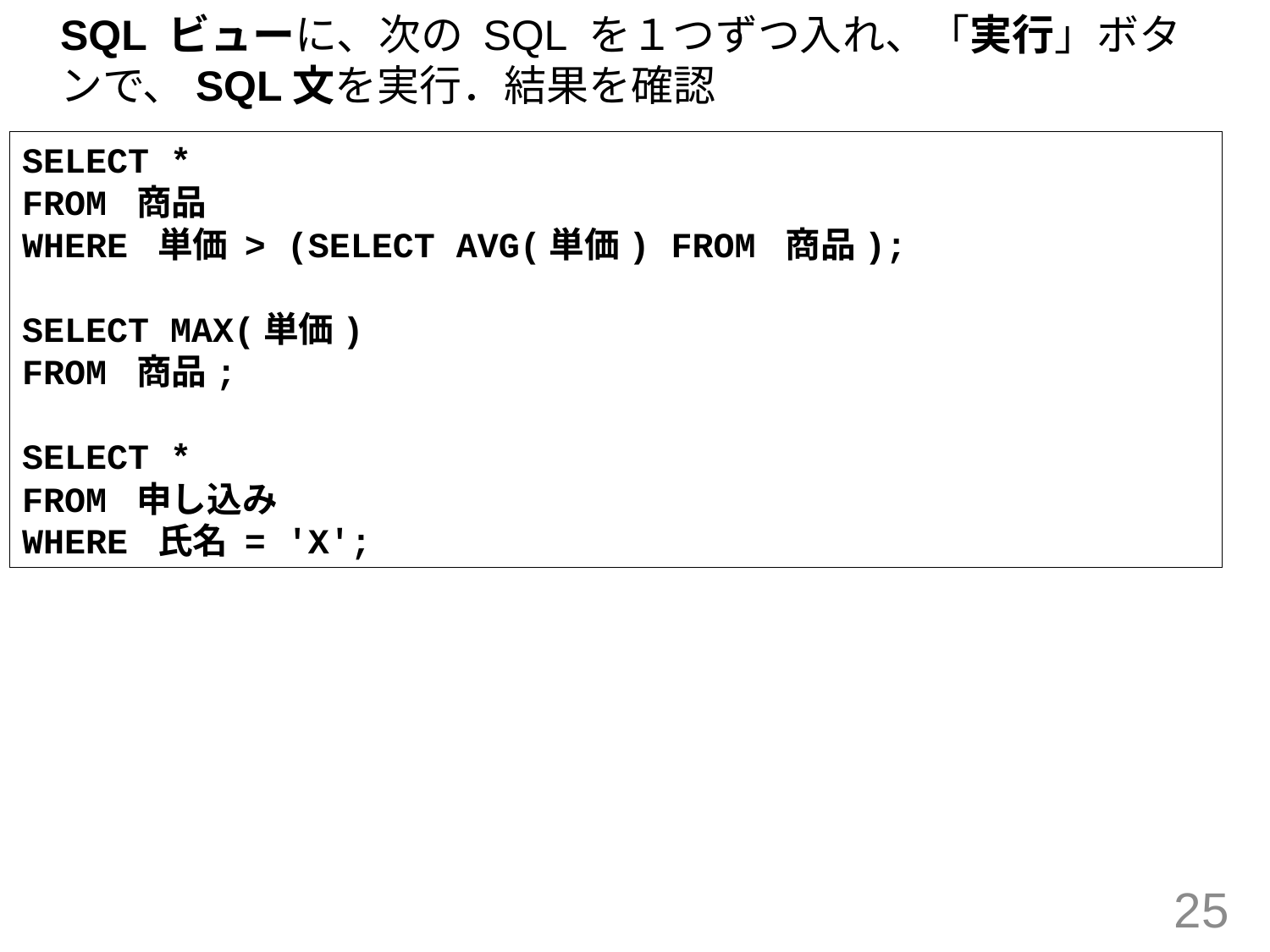

SQL ビューに、次の SQL を１つずつ入れ、「実行」ボタンで、SQL文を実行．結果を確認

SELECT *
FROM 商品
WHERE 単価 > (SELECT AVG(単価) FROM 商品);

SELECT MAX(単価)
FROM 商品;

SELECT *
FROM 申し込み
WHERE 氏名 = 'X';

25